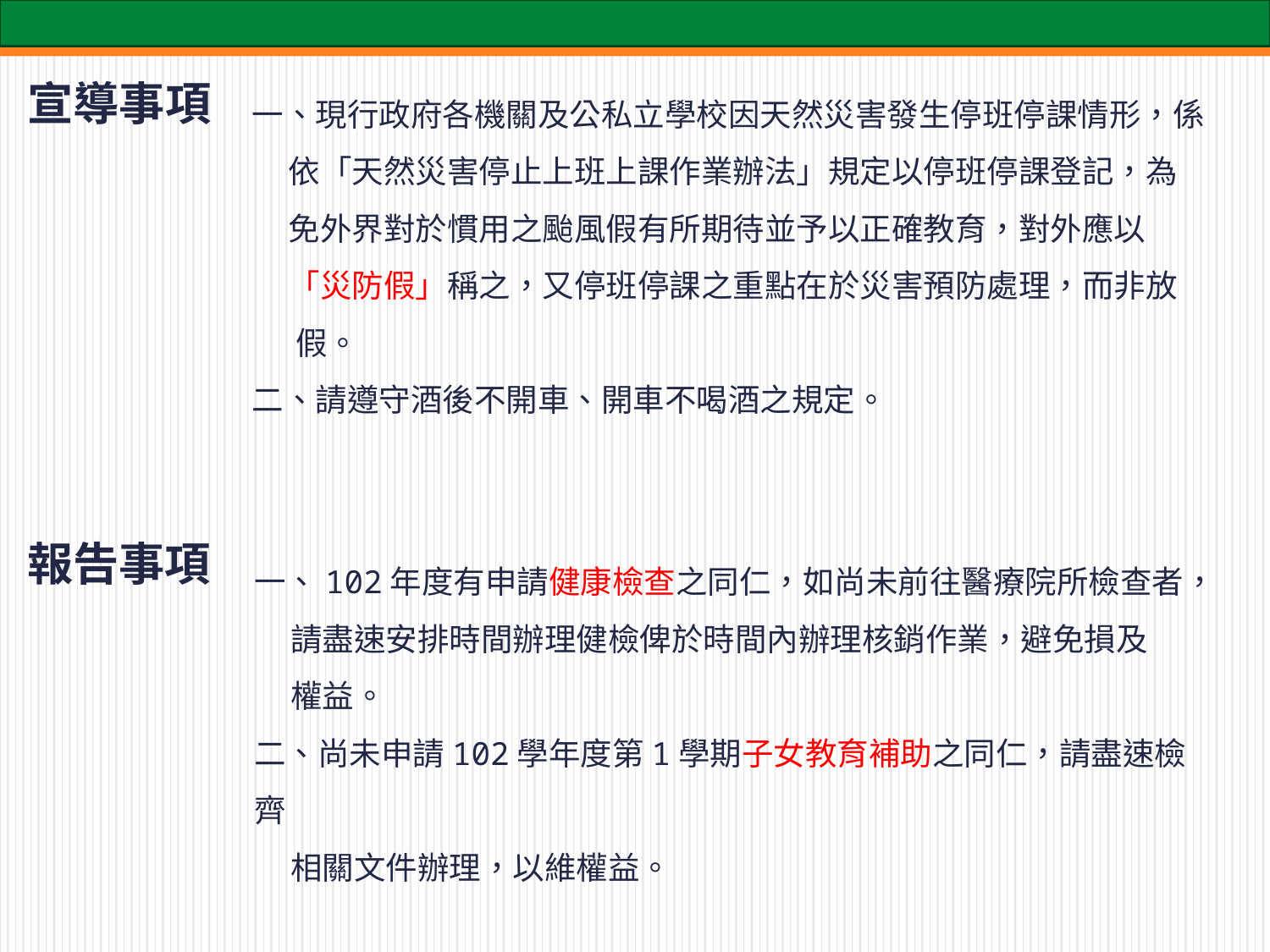

宣導事項
一、現行政府各機關及公私立學校因天然災害發生停班停課情形，係
    依「天然災害停止上班上課作業辦法」規定以停班停課登記，為
    免外界對於慣用之颱風假有所期待並予以正確教育，對外應以
    「災防假」稱之，又停班停課之重點在於災害預防處理，而非放
     假。
二、請遵守酒後不開車、開車不喝酒之規定。
報告事項
一、102年度有申請健康檢查之同仁，如尚未前往醫療院所檢查者，
    請盡速安排時間辦理健檢俾於時間內辦理核銷作業，避免損及
    權益。
二、尚未申請102學年度第1學期子女教育補助之同仁，請盡速檢齊
    相關文件辦理，以維權益。